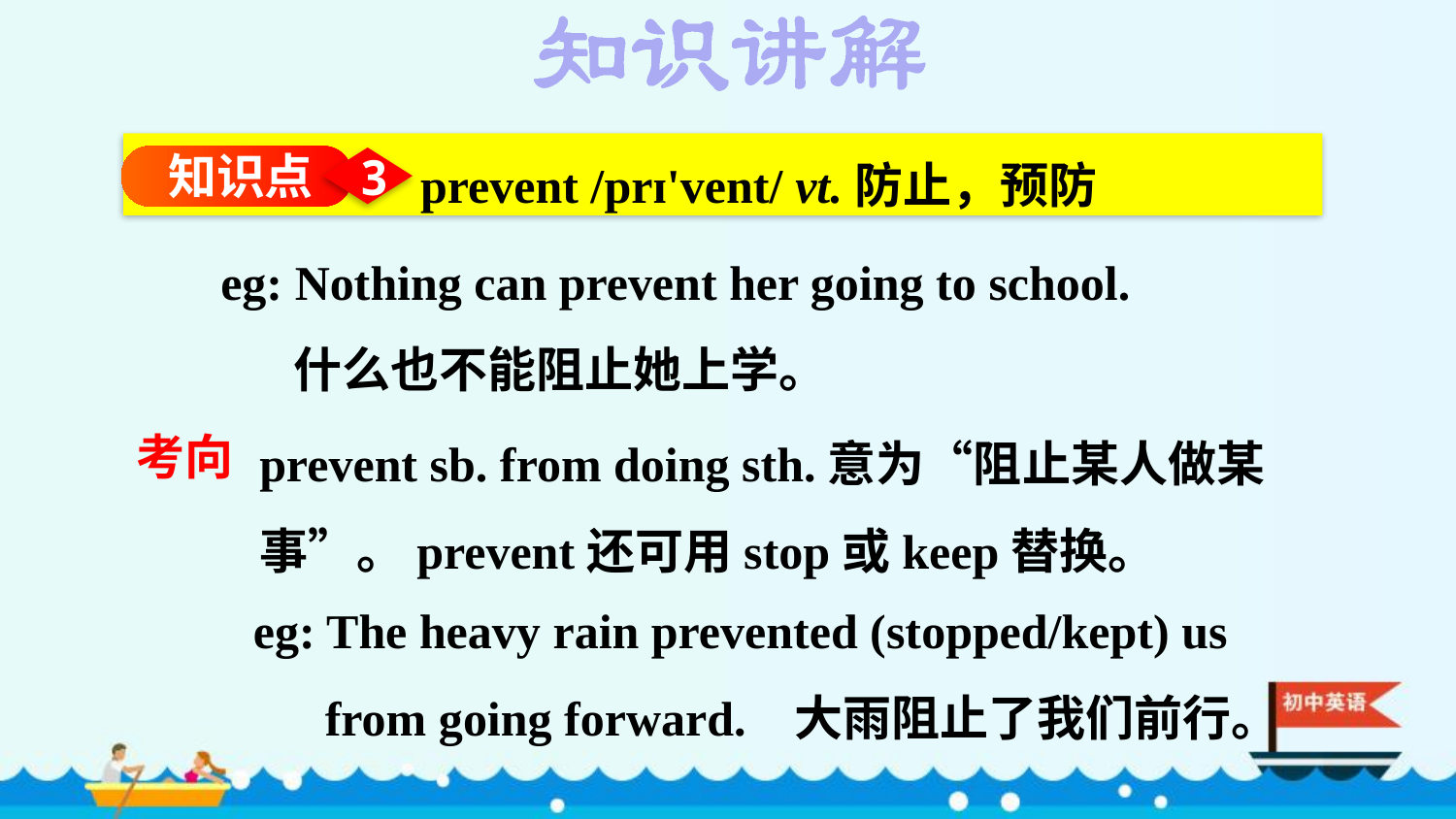

prevent /prɪ'vent/ vt.防止，预防

知识点

3
 eg: Nothing can prevent her going to school.
什么也不能阻止她上学。
prevent sb. from doing sth.意为“阻止某人做某事”。prevent还可用stop或keep替换。
考向
eg: The heavy rain prevented (stopped/kept) us from going forward.   大雨阻止了我们前行。